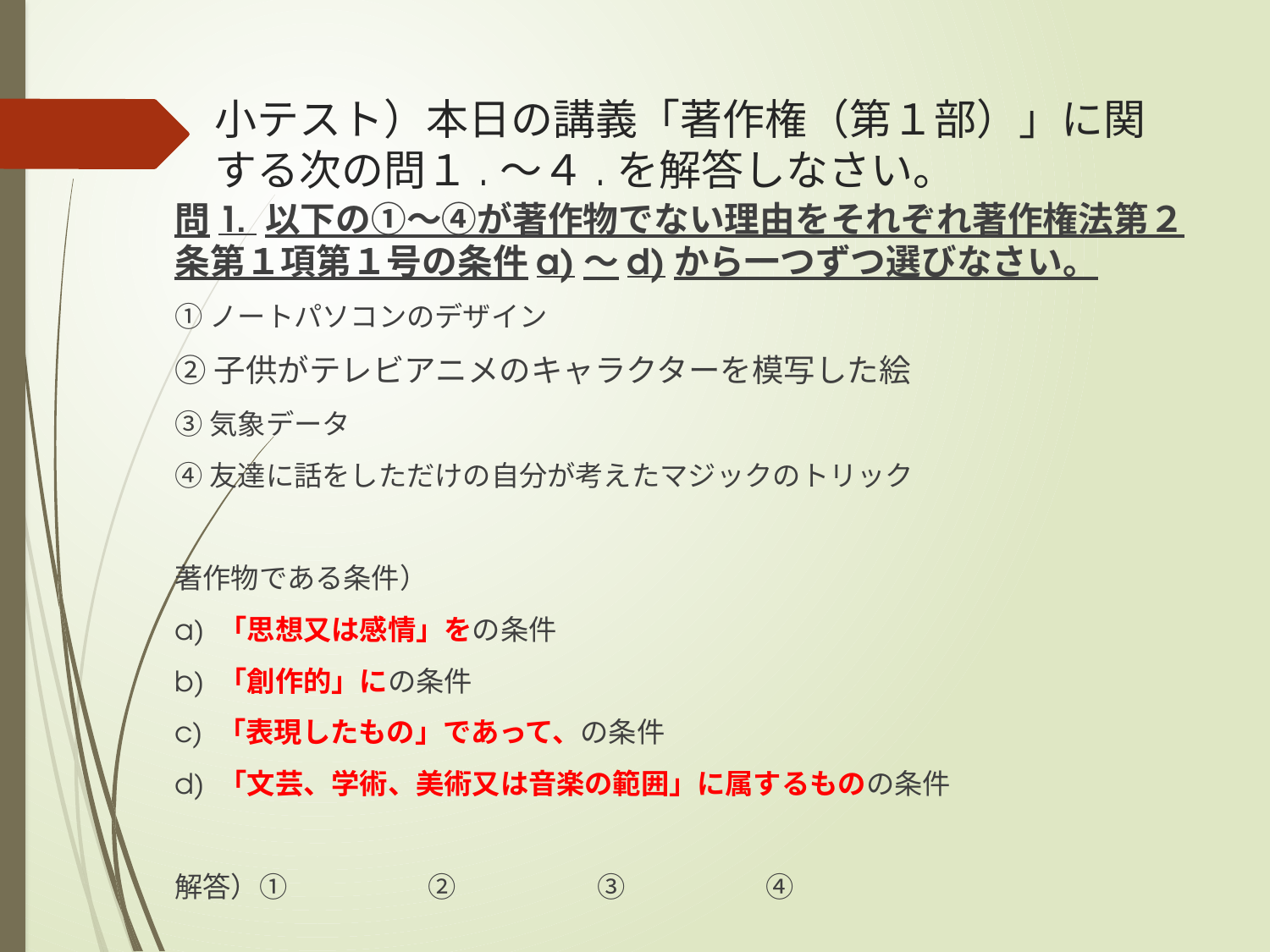

# 小テスト）本日の講義「著作権（第１部）」に関する次の問１.～４.を解答しなさい。
問1. 以下の①～④が著作物でない理由をそれぞれ著作権法第２条第１項第１号の条件a)～d)から一つずつ選びなさい。
①ノートパソコンのデザイン
②子供がテレビアニメのキャラクターを模写した絵
③気象データ
④友達に話をしただけの自分が考えたマジックのトリック

著作物である条件）
a) 「思想又は感情」をの条件
b) 「創作的」にの条件
c) 「表現したもの」であって、の条件
d) 「文芸、学術、美術又は音楽の範囲」に属するものの条件

解答）①　　　　　②　　　　　③　　　　　④